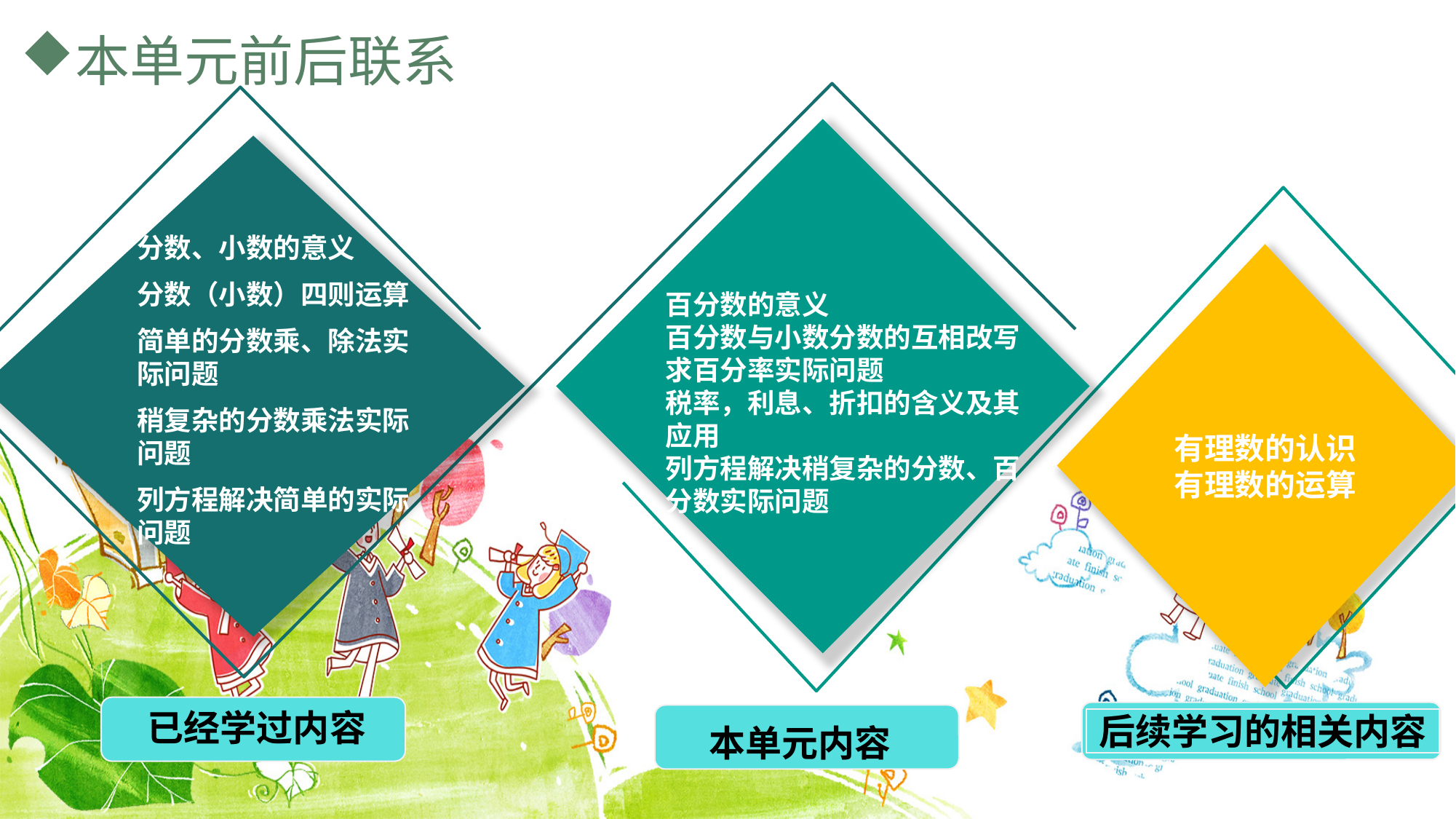

本单元前后联系

分数、小数的意义
分数（小数）四则运算
简单的分数乘、除法实际问题
稍复杂的分数乘法实际问题
列方程解决简单的实际问题
有理数的认识
有理数的运算
百分数的意义
百分数与小数分数的互相改写
求百分率实际问题
税率，利息、折扣的含义及其应用
列方程解决稍复杂的分数、百分数实际问题

已经学过内容

后续学习的相关内容
本单元内容